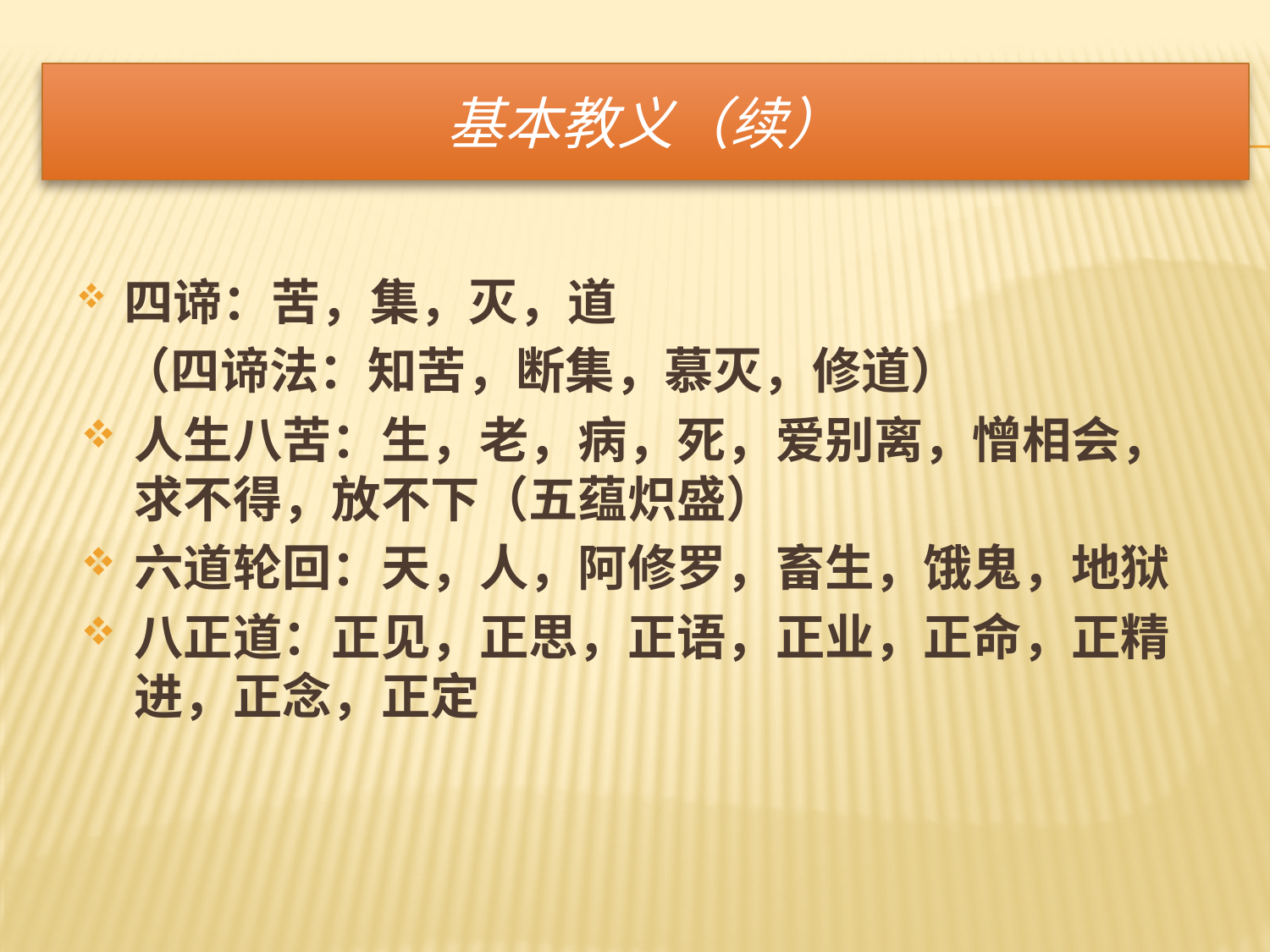

# 基本教义（续）
四谛：苦，集，灭，道
   （四谛法：知苦，断集，慕灭，修道）
人生八苦：生，老，病，死，爱别离，憎相会，求不得，放不下（五蕴炽盛）
六道轮回：天，人，阿修罗，畜生，饿鬼，地狱
八正道：正见，正思，正语，正业，正命，正精进，正念，正定